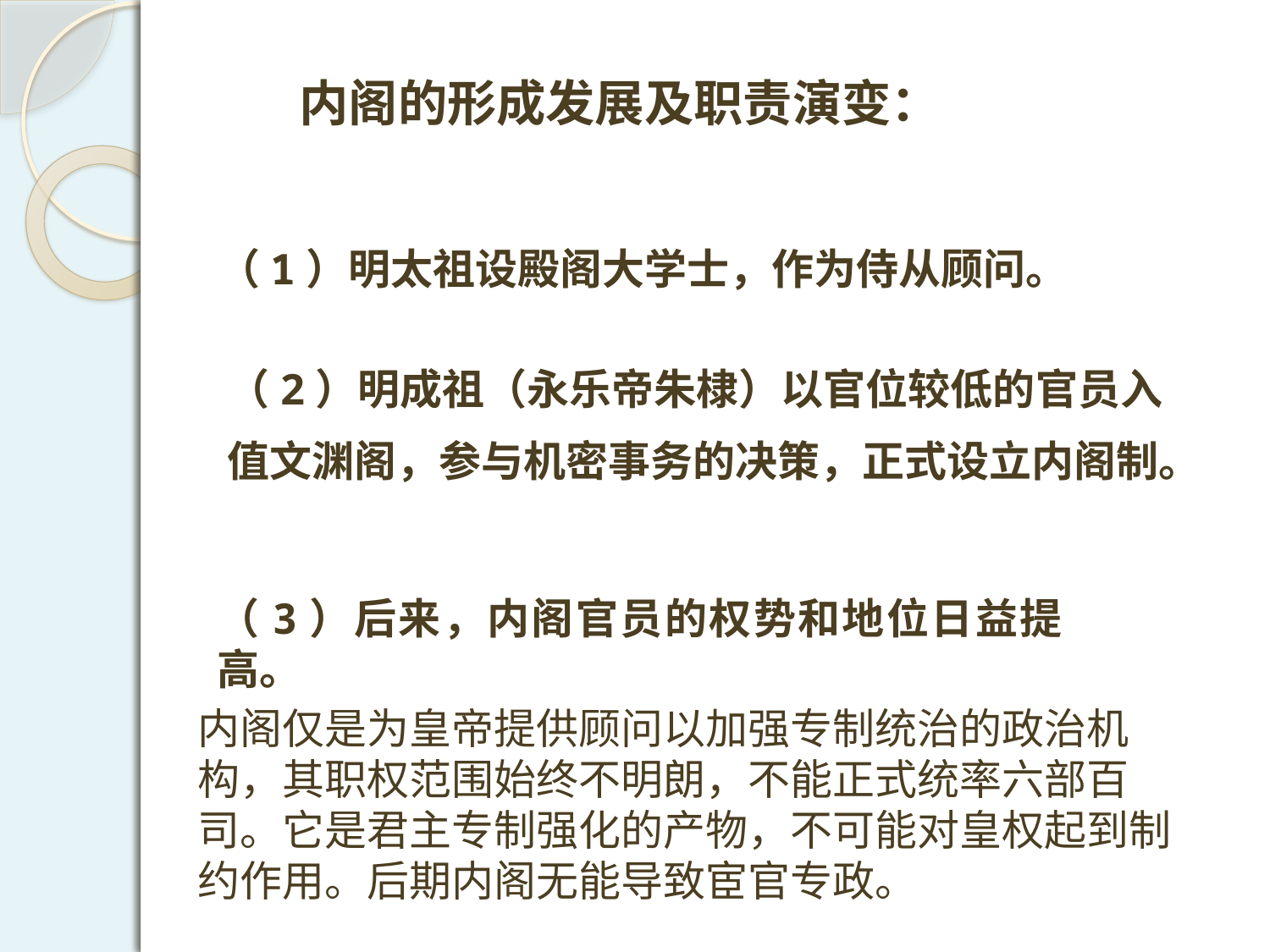

内阁的形成发展及职责演变：
（1）明太祖设殿阁大学士，作为侍从顾问。
（2）明成祖（永乐帝朱棣）以官位较低的官员入
值文渊阁，参与机密事务的决策，正式设立内阁制。
（3）后来，内阁官员的权势和地位日益提高。
内阁仅是为皇帝提供顾问以加强专制统治的政治机构，其职权范围始终不明朗，不能正式统率六部百司。它是君主专制强化的产物，不可能对皇权起到制约作用。后期内阁无能导致宦官专政。